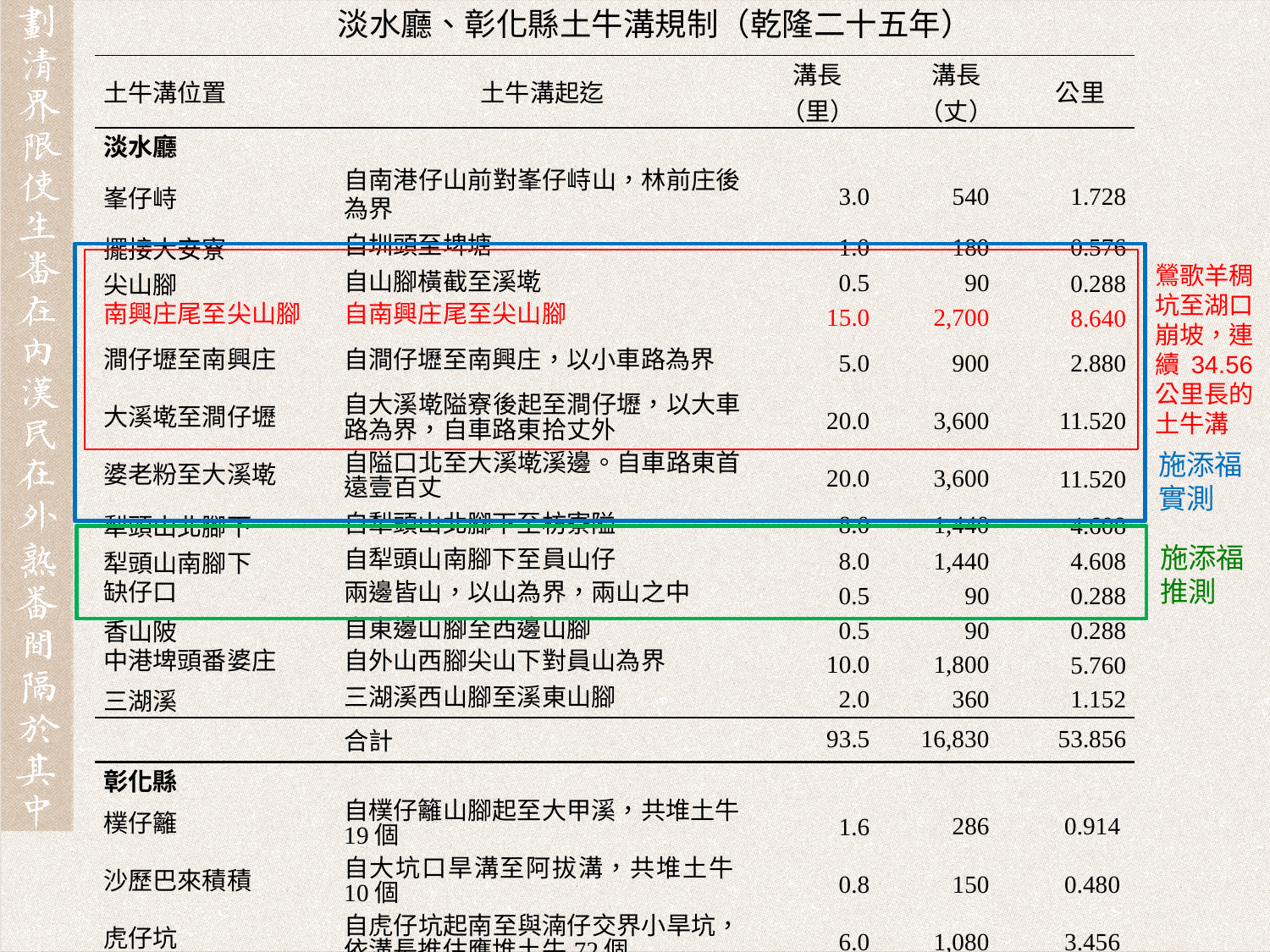

淡水廳、彰化縣土牛溝規制（乾隆二十五年）
| 土牛溝位置 | 土牛溝起迄 | 溝長（里） | 溝長（丈） | 公里 |
| --- | --- | --- | --- | --- |
| 淡水廳 |  |  |  |  |
| 峯仔峙 | 自南港仔山前對峯仔峙山，林前庄後為界 | 3.0 | 540 | 1.728 |
| 擺接大安寮 | 自圳頭至埤塘 | 1.0 | 180 | 0.576 |
| 尖山腳 | 自山腳橫截至溪墘 | 0.5 | 90 | 0.288 |
| 南興庄尾至尖山腳 | 自南興庄尾至尖山腳 | 15.0 | 2,700 | 8.640 |
| 澗仔壢至南興庄 | 自澗仔壢至南興庄，以小車路為界 | 5.0 | 900 | 2.880 |
| 大溪墘至澗仔壢 | 自大溪墘隘寮後起至澗仔壢，以大車路為界，自車路東拾丈外 | 20.0 | 3,600 | 11.520 |
| 婆老粉至大溪墘 | 自隘口北至大溪墘溪邊。自車路東首遠壹百丈 | 20.0 | 3,600 | 11.520 |
| 犁頭山北腳下 | 自犁頭山北腳下至枋寮隘 | 8.0 | 1,440 | 4.608 |
| 犁頭山南腳下 | 自犁頭山南腳下至員山仔 | 8.0 | 1,440 | 4.608 |
| 缺仔口 | 兩邊皆山，以山為界，兩山之中 | 0.5 | 90 | 0.288 |
| 香山陂 | 自東邊山腳至西邊山腳 | 0.5 | 90 | 0.288 |
| 中港埤頭番婆庄 | 自外山西腳尖山下對員山為界 | 10.0 | 1,800 | 5.760 |
| 三湖溪 | 三湖溪西山腳至溪東山腳 | 2.0 | 360 | 1.152 |
|  | 合計 | 93.5 | 16,830 | 53.856 |
| 彰化縣 |  |  |  |  |
| 樸仔籬 | 自樸仔籬山腳起至大甲溪，共堆土牛19個 | 1.6 | 286 | 0.914 |
| 沙歷巴來積積 | 自大坑口旱溝至阿拔溝，共堆土牛10個 | 0.8 | 150 | 0.480 |
| 虎仔坑 | 自虎仔坑起南至與湳仔交界小旱坑，依溝長推估應堆土牛72個 | 6.0 | 1,080 | 3.456 |
|  | 合計 | 8.4 | 1,516 | 4.850 |

鶯歌羊稠坑至湖口崩坡，連續 34.56公里長的土牛溝
施添福實測

施添福推測